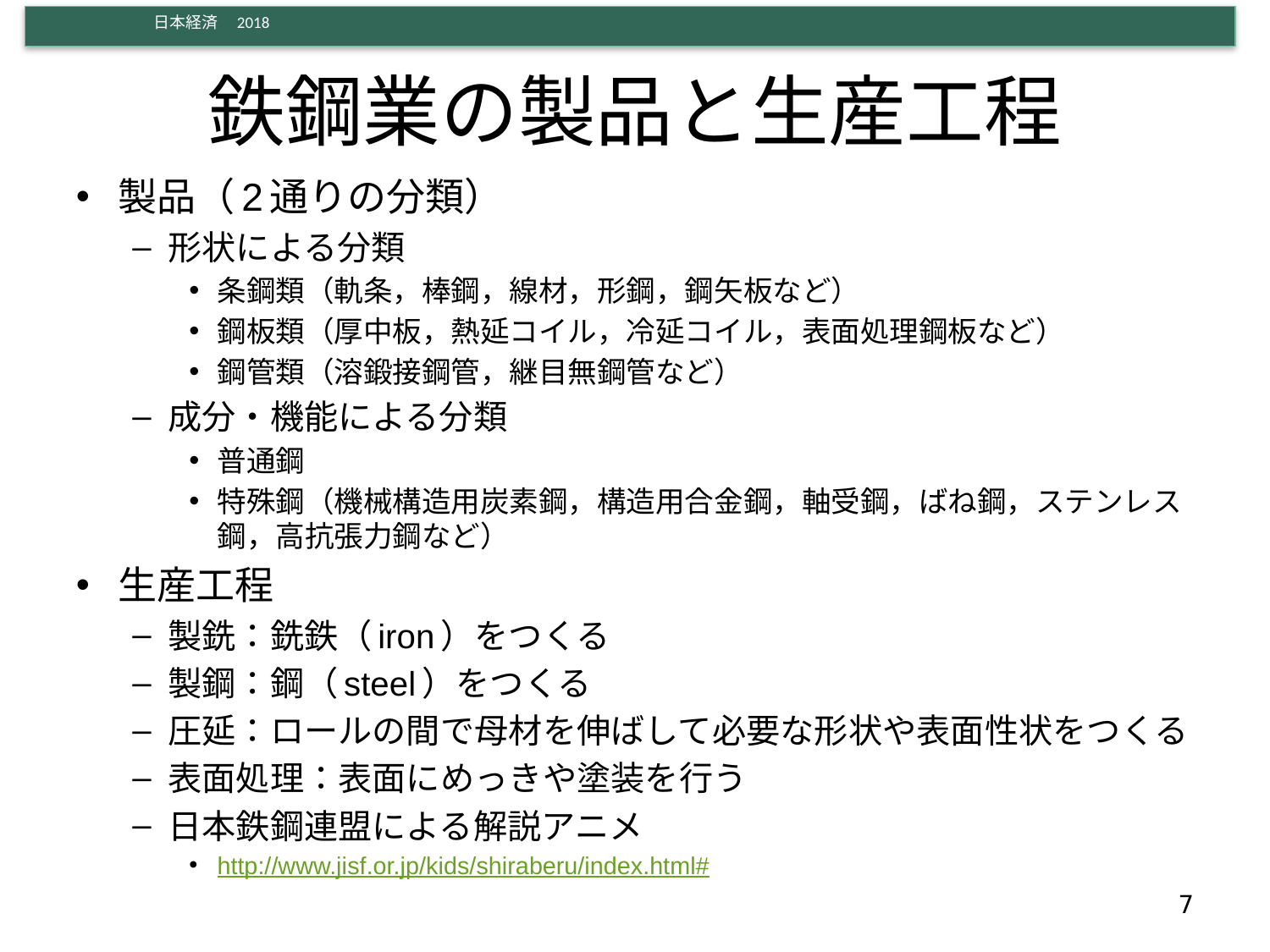

# 鉄鋼業の製品と生産工程
製品（2通りの分類）
形状による分類
条鋼類（軌条，棒鋼，線材，形鋼，鋼矢板など）
鋼板類（厚中板，熱延コイル，冷延コイル，表面処理鋼板など）
鋼管類（溶鍛接鋼管，継目無鋼管など）
成分・機能による分類
普通鋼
特殊鋼（機械構造用炭素鋼，構造用合金鋼，軸受鋼，ばね鋼，ステンレス鋼，高抗張力鋼など）
生産工程
製銑：銑鉄（iron）をつくる
製鋼：鋼（steel）をつくる
圧延：ロールの間で母材を伸ばして必要な形状や表面性状をつくる
表面処理：表面にめっきや塗装を行う
日本鉄鋼連盟による解説アニメ
http://www.jisf.or.jp/kids/shiraberu/index.html#

7